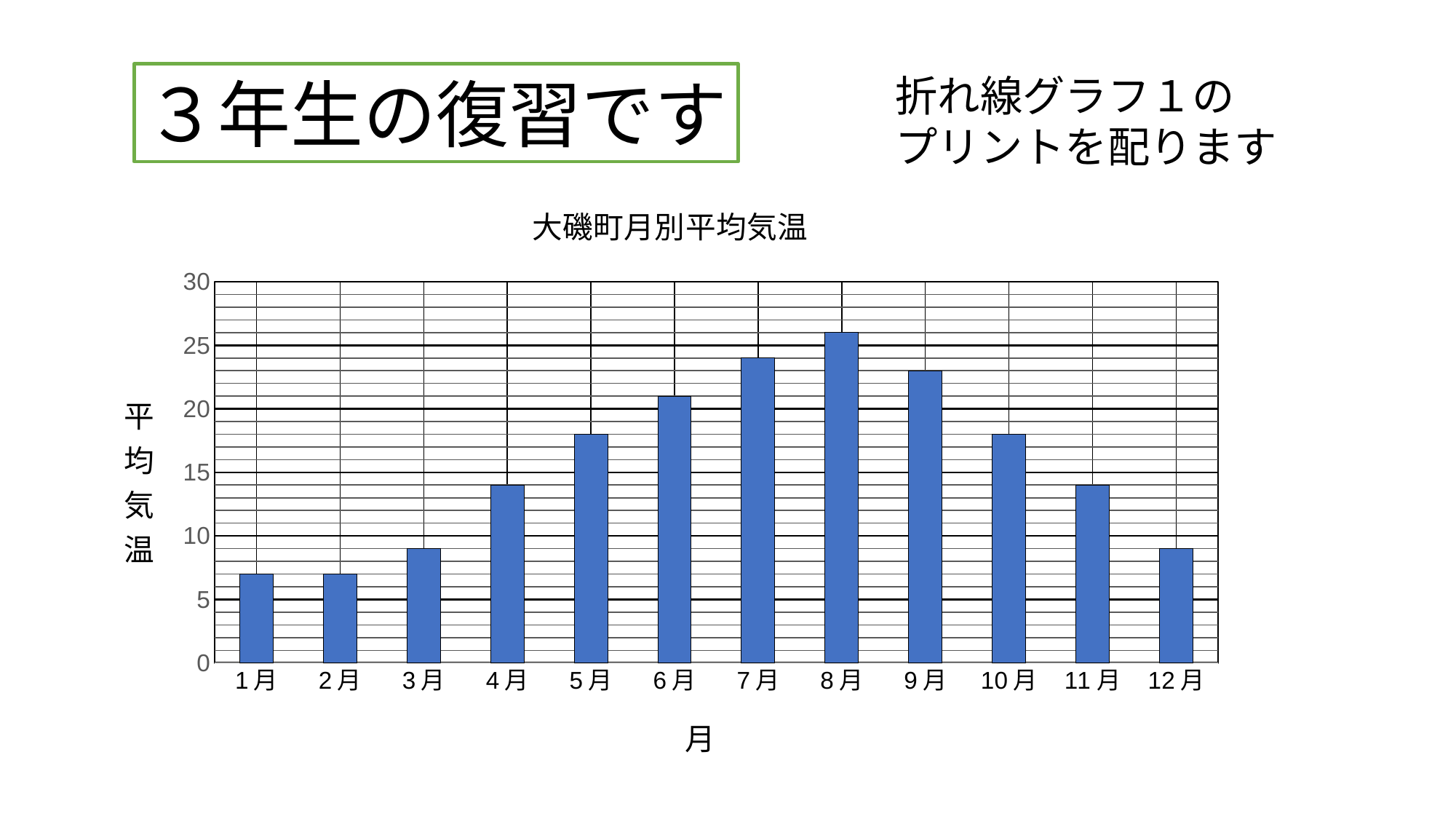

３年生の復習です
折れ線グラフ１の
プリントを配ります

### Chart: 大磯町月別平均気温

| Category | 大磯町月別平均気温 |
|---|---|
| 1月 | 7.0 |
| 2月 | 7.0 |
| 3月 | 9.0 |
| 4月 | 14.0 |
| 5月 | 18.0 |
| 6月 | 21.0 |
| 7月 | 24.0 |
| 8月 | 26.0 |
| 9月 | 23.0 |
| 10月 | 18.0 |
| 11月 | 14.0 |
| 12月 | 9.0 |